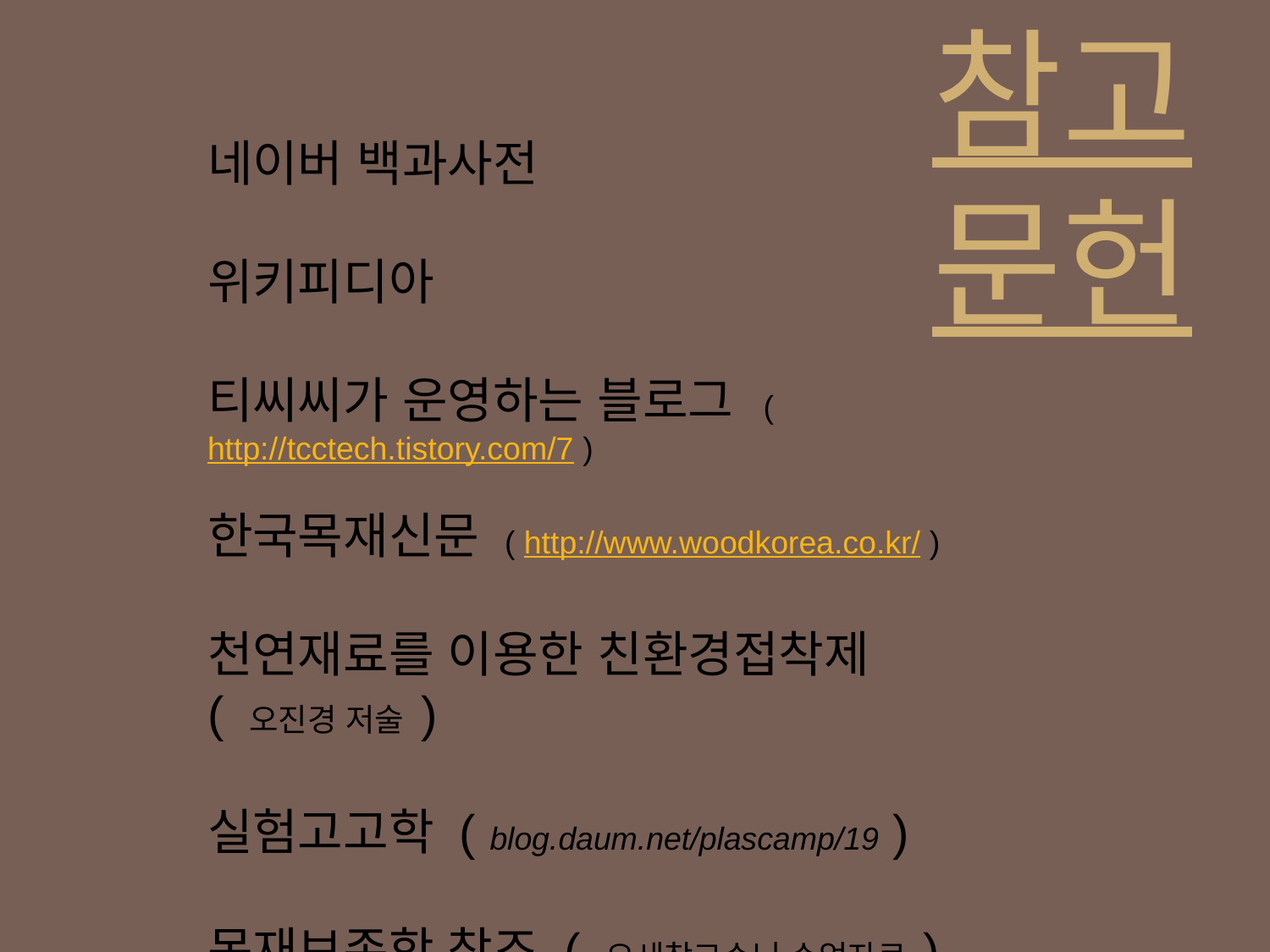

참고문헌
네이버 백과사전

위키피디아

티씨씨가 운영하는 블로그  ( http://tcctech.tistory.com/7 )

한국목재신문  ( http://www.woodkorea.co.kr/ )

천연재료를 이용한 친환경접착제 ( 오진경 저술 )

실험고고학 ( blog.daum.net/plascamp/19 )

목재보존학 참조 ( 오세창교수님 수업자료 )